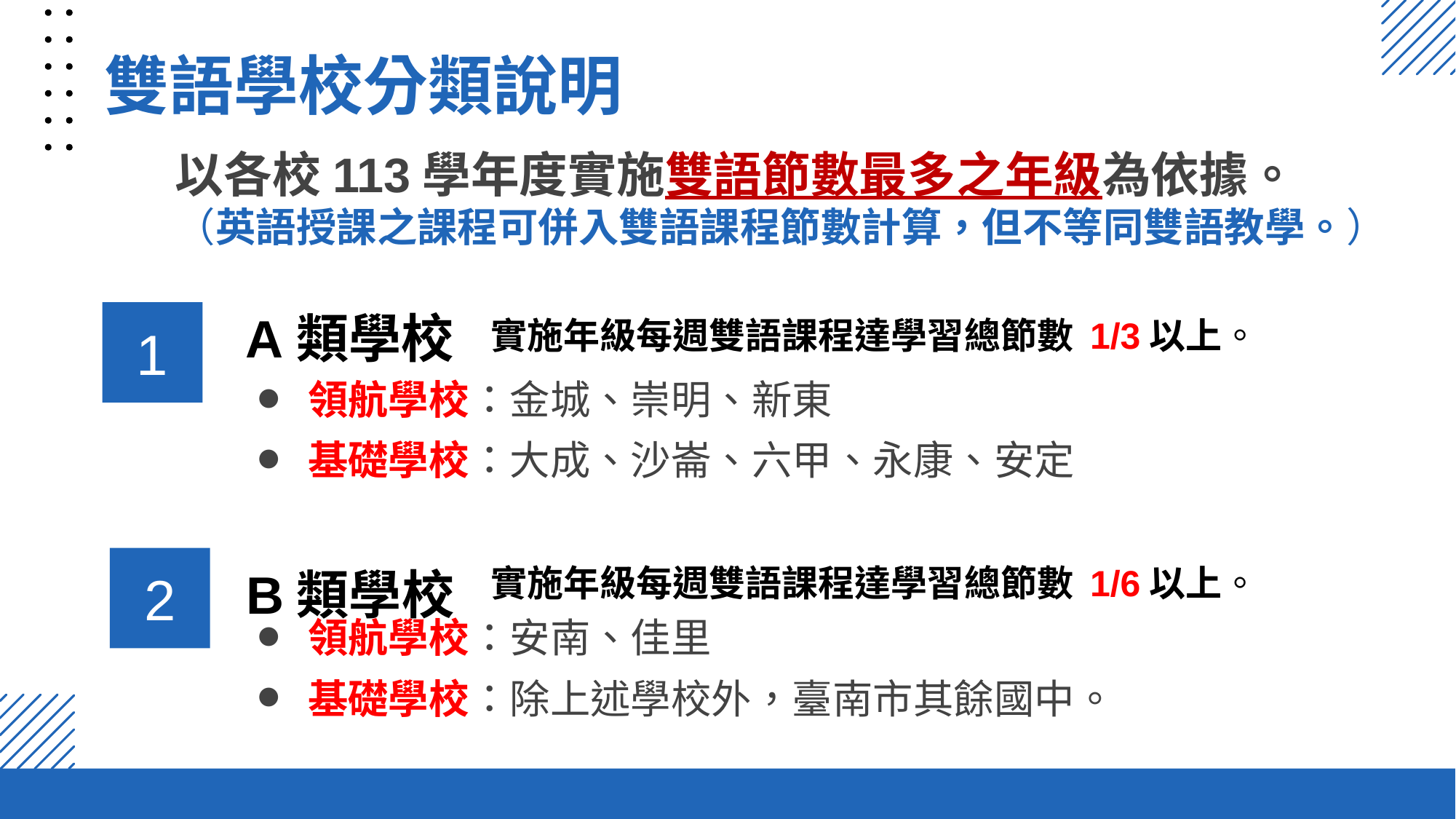

雙語學校分類說明
以各校113學年度實施雙語節數最多之年級為依據。
（英語授課之課程可併入雙語課程節數計算，但不等同雙語教學。）
A類學校
1
實施年級每週雙語課程達學習總節數 1/3以上。
領航學校：金城、崇明、新東
基礎學校：大成、沙崙、六甲、永康、安定
B類學校
2
實施年級每週雙語課程達學習總節數 1/6以上。
領航學校：安南、佳里
基礎學校：除上述學校外，臺南市其餘國中。